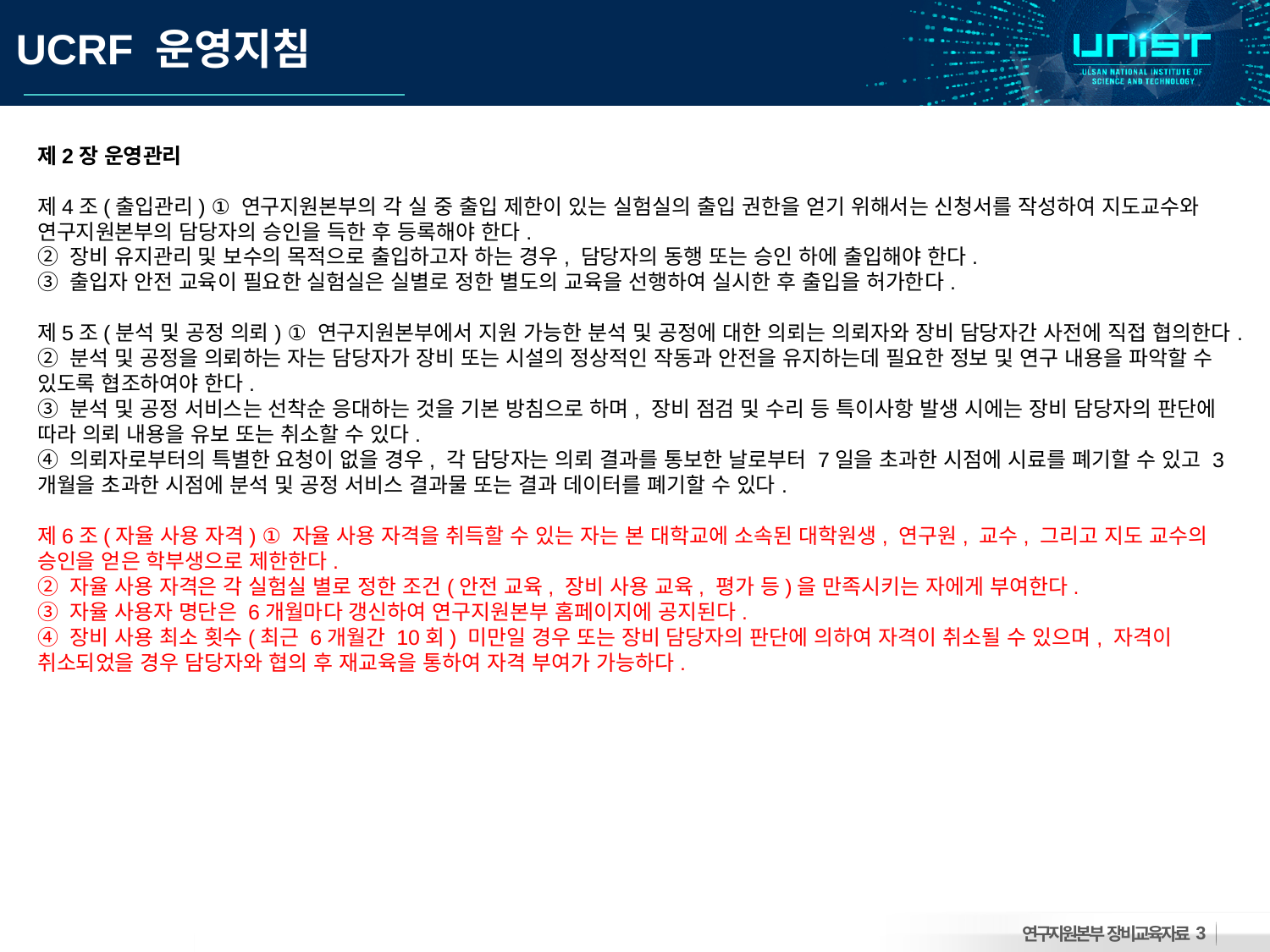

UCRF 운영지침
제2장 운영관리

제4조(출입관리) ① 연구지원본부의 각 실 중 출입 제한이 있는 실험실의 출입 권한을 얻기 위해서는 신청서를 작성하여 지도교수와 연구지원본부의 담당자의 승인을 득한 후 등록해야 한다.
② 장비 유지관리 및 보수의 목적으로 출입하고자 하는 경우, 담당자의 동행 또는 승인 하에 출입해야 한다.
③ 출입자 안전 교육이 필요한 실험실은 실별로 정한 별도의 교육을 선행하여 실시한 후 출입을 허가한다.

제5조(분석 및 공정 의뢰) ① 연구지원본부에서 지원 가능한 분석 및 공정에 대한 의뢰는 의뢰자와 장비 담당자간 사전에 직접 협의한다.
② 분석 및 공정을 의뢰하는 자는 담당자가 장비 또는 시설의 정상적인 작동과 안전을 유지하는데 필요한 정보 및 연구 내용을 파악할 수 있도록 협조하여야 한다.
③ 분석 및 공정 서비스는 선착순 응대하는 것을 기본 방침으로 하며, 장비 점검 및 수리 등 특이사항 발생 시에는 장비 담당자의 판단에 따라 의뢰 내용을 유보 또는 취소할 수 있다.
④ 의뢰자로부터의 특별한 요청이 없을 경우, 각 담당자는 의뢰 결과를 통보한 날로부터 7일을 초과한 시점에 시료를 폐기할 수 있고 3개월을 초과한 시점에 분석 및 공정 서비스 결과물 또는 결과 데이터를 폐기할 수 있다.

제6조(자율 사용 자격) ① 자율 사용 자격을 취득할 수 있는 자는 본 대학교에 소속된 대학원생, 연구원, 교수, 그리고 지도 교수의 승인을 얻은 학부생으로 제한한다.
② 자율 사용 자격은 각 실험실 별로 정한 조건(안전 교육, 장비 사용 교육, 평가 등)을 만족시키는 자에게 부여한다.
③ 자율 사용자 명단은 6개월마다 갱신하여 연구지원본부 홈페이지에 공지된다.
④ 장비 사용 최소 횟수(최근 6개월간 10회) 미만일 경우 또는 장비 담당자의 판단에 의하여 자격이 취소될 수 있으며, 자격이 취소되었을 경우 담당자와 협의 후 재교육을 통하여 자격 부여가 가능하다.